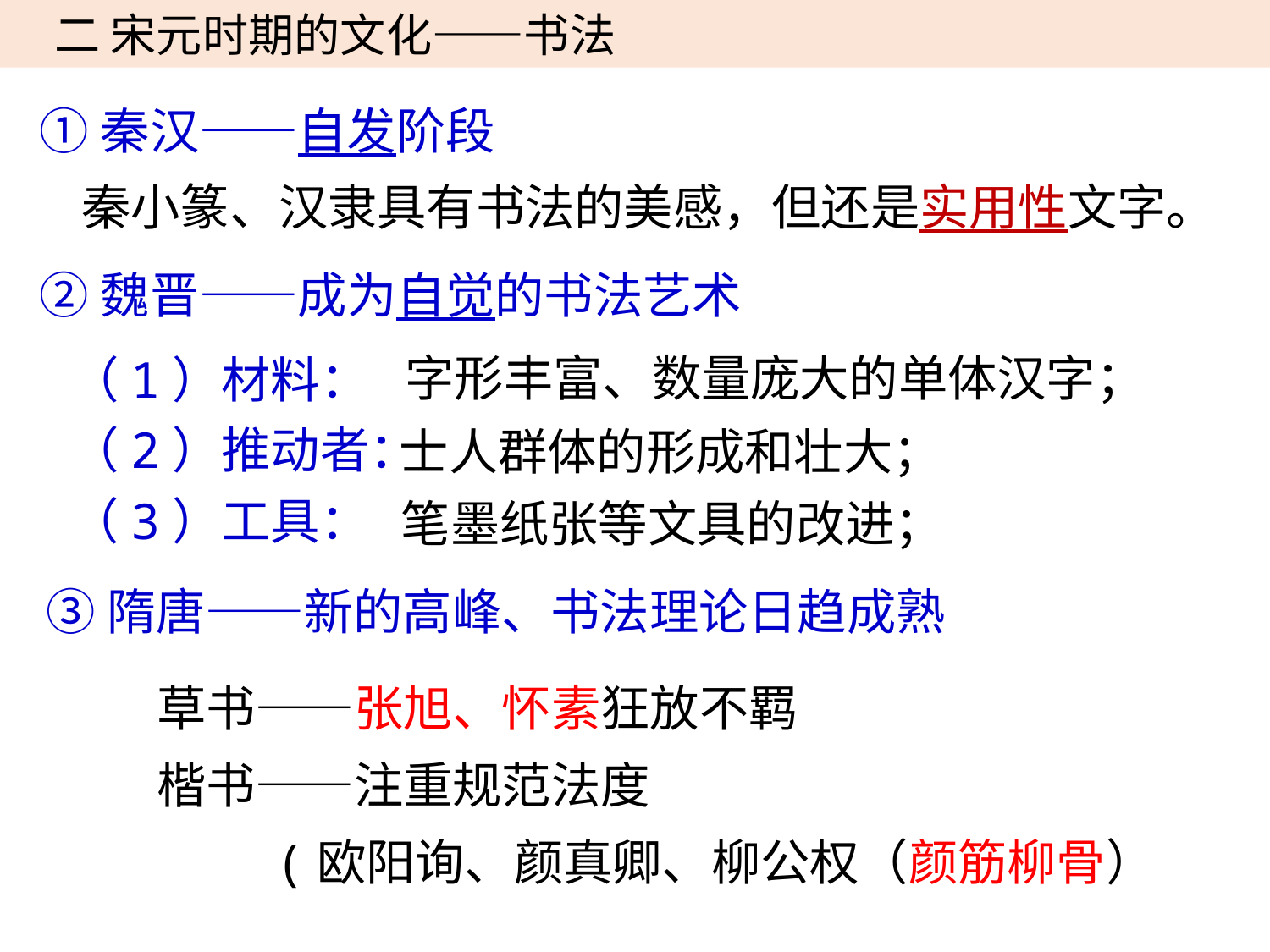

二 宋元时期的文化——书法
①秦汉——自发阶段
秦小篆、汉隶具有书法的美感，但还是实用性文字。
②魏晋——成为自觉的书法艺术
字形丰富、数量庞大的单体汉字；
（1）材料：
（2）推动者：
（3）工具：
士人群体的形成和壮大；
笔墨纸张等文具的改进；
③隋唐——新的高峰、书法理论日趋成熟
草书——张旭、怀素狂放不羁
楷书——注重规范法度
    (欧阳询、颜真卿、柳公权（颜筋柳骨）